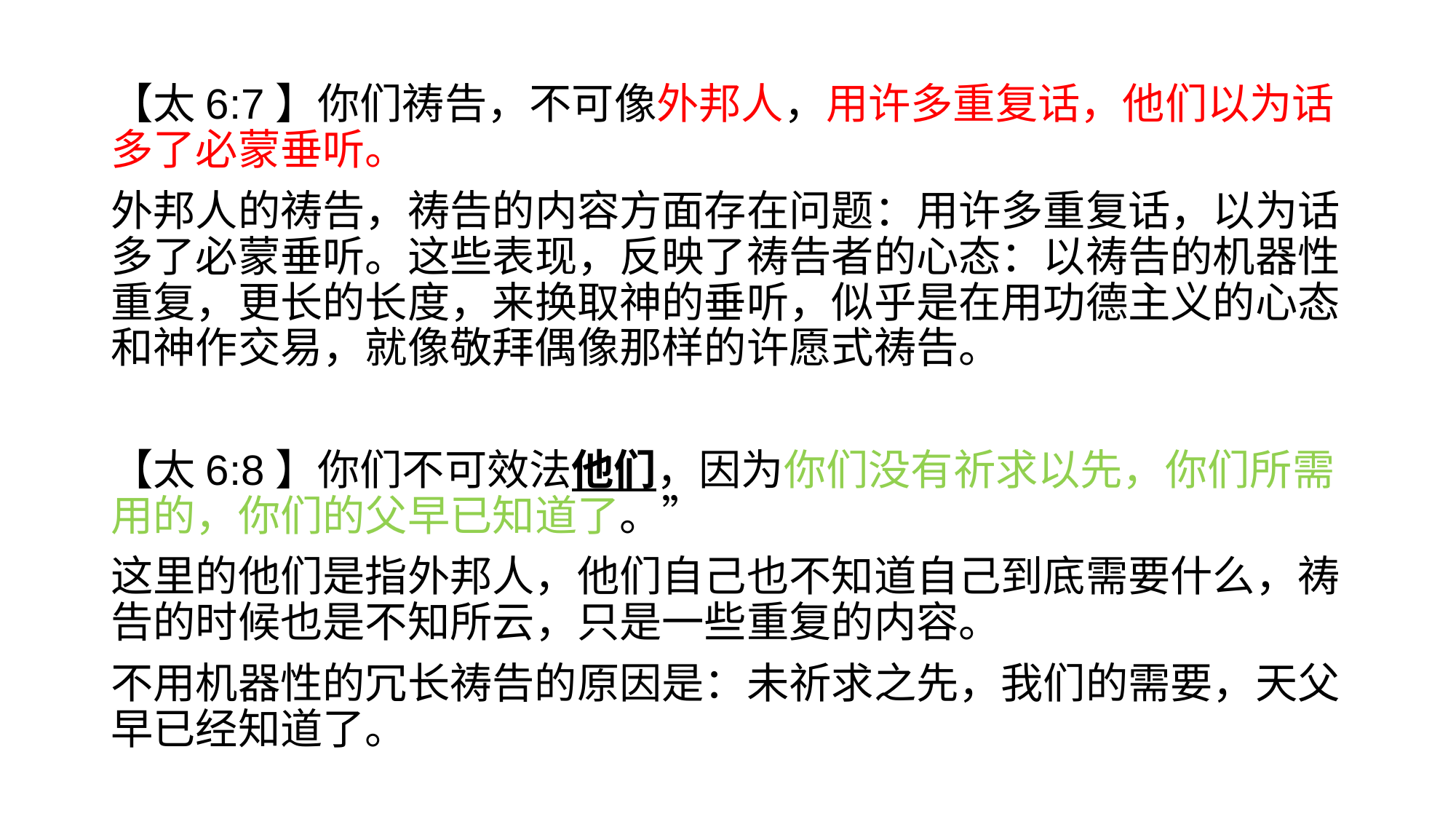

#
【太6:7】你们祷告，不可像外邦人，用许多重复话，他们以为话多了必蒙垂听。
外邦人的祷告，祷告的内容方面存在问题：用许多重复话，以为话多了必蒙垂听。这些表现，反映了祷告者的心态：以祷告的机器性重复，更长的长度，来换取神的垂听，似乎是在用功德主义的心态和神作交易，就像敬拜偶像那样的许愿式祷告。

【太6:8】你们不可效法他们，因为你们没有祈求以先，你们所需用的，你们的父早已知道了。”
这里的他们是指外邦人，他们自己也不知道自己到底需要什么，祷告的时候也是不知所云，只是一些重复的内容。
不用机器性的冗长祷告的原因是：未祈求之先，我们的需要，天父早已经知道了。